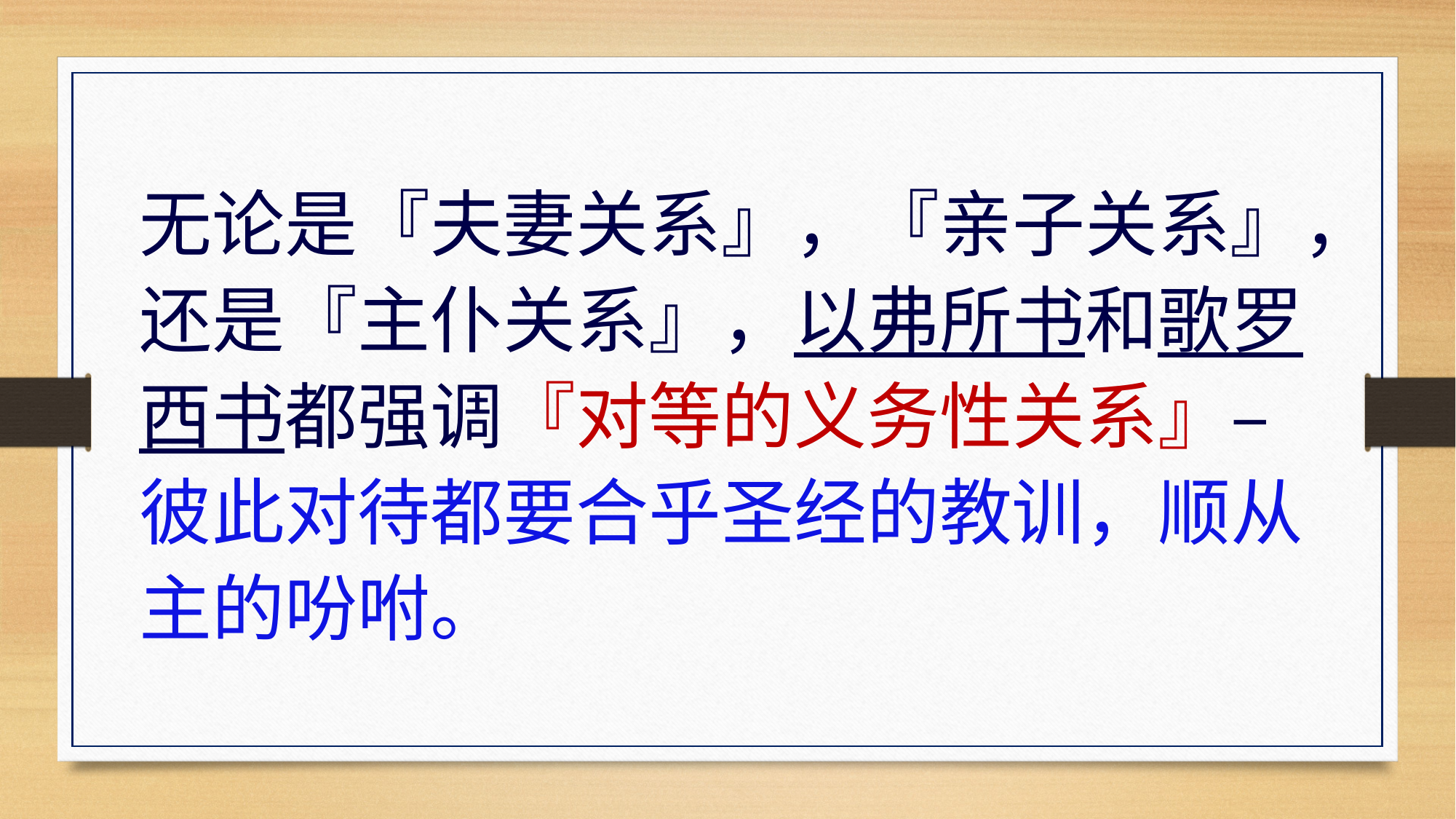

无论是『夫妻关系』，『亲子关系』，还是『主仆关系』，以弗所书和歌罗西书都强调『对等的义务性关系』– 彼此对待都要合乎圣经的教训，顺从主的吩咐。